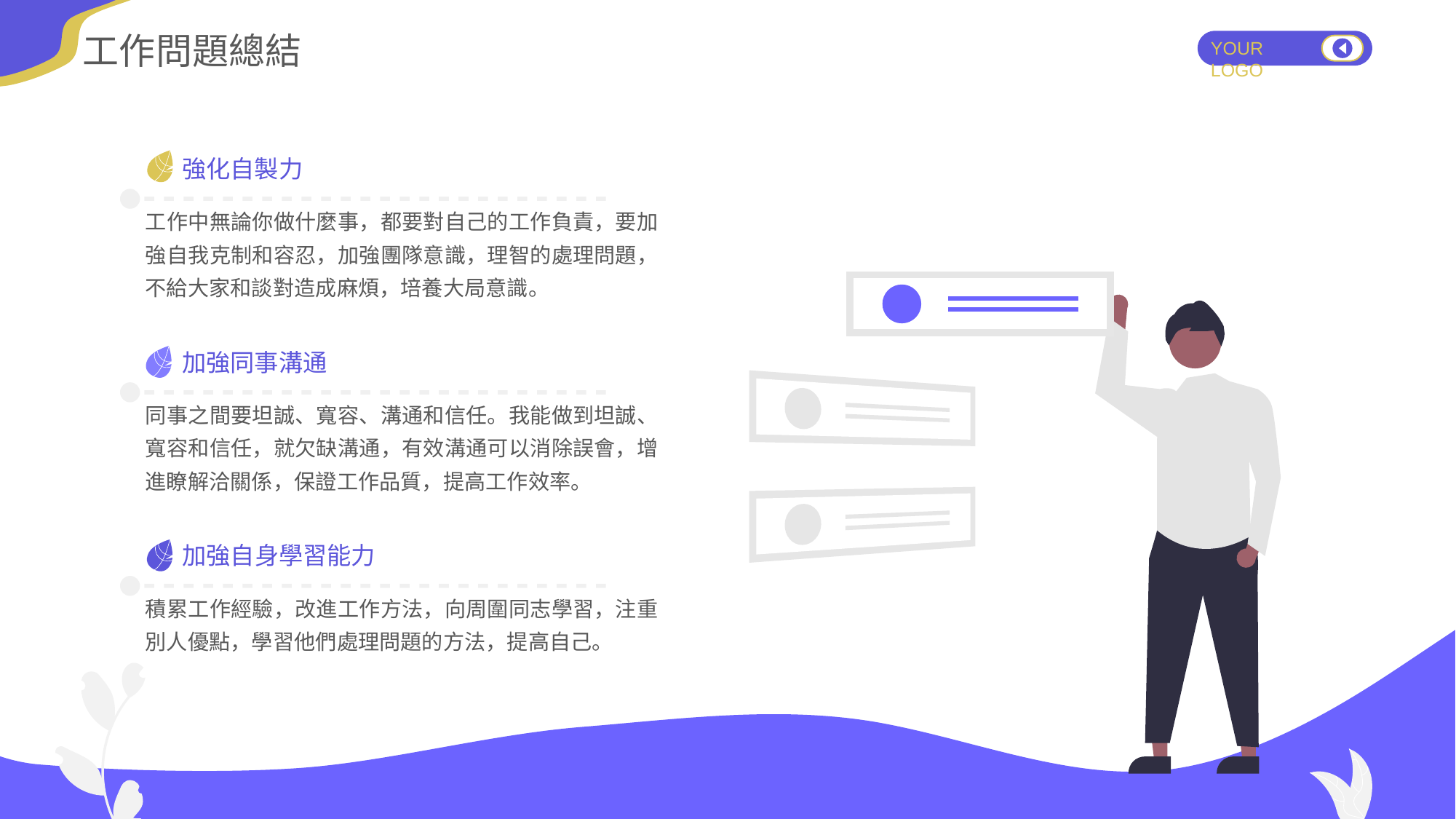

工作問題總結

YOUR LOGO

強化自製力

工作中無論你做什麼事，都要對自己的工作負責，要加強自我克制和容忍，加強團隊意識，理智的處理問題，不給大家和談對造成麻煩，培養大局意識。

加強同事溝通

同事之間要坦誠、寬容、溝通和信任。我能做到坦誠、寬容和信任，就欠缺溝通，有效溝通可以消除誤會，增進瞭解洽關係，保證工作品質，提高工作效率。
加強自身學習能力

積累工作經驗，改進工作方法，向周圍同志學習，注重別人優點，學習他們處理問題的方法，提高自己。